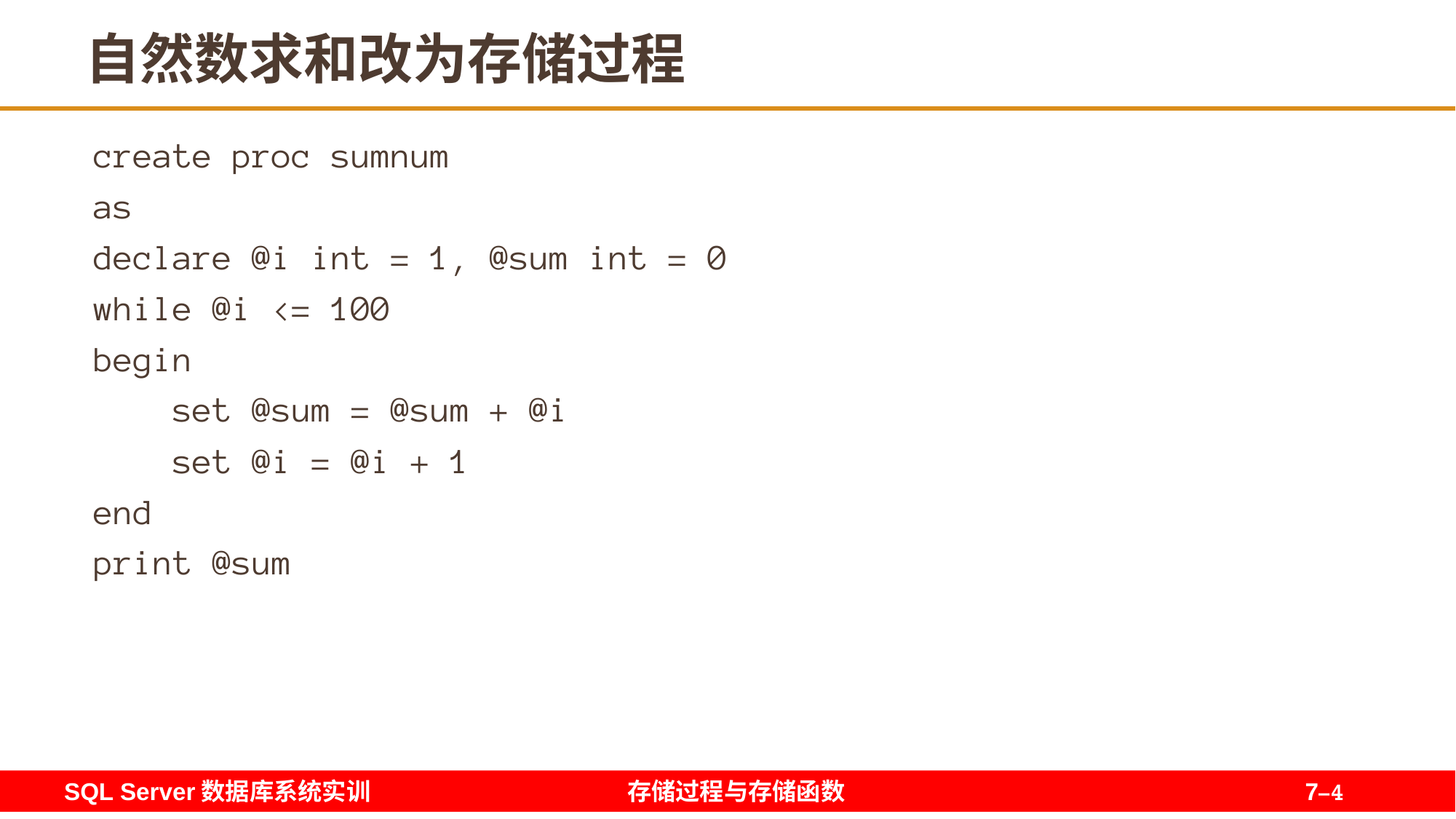

4
# 自然数求和改为存储过程
create proc sumnum
as
declare @i int = 1, @sum int = 0
while @i <= 100
begin
    set @sum = @sum + @i
    set @i = @i + 1
end
print @sum